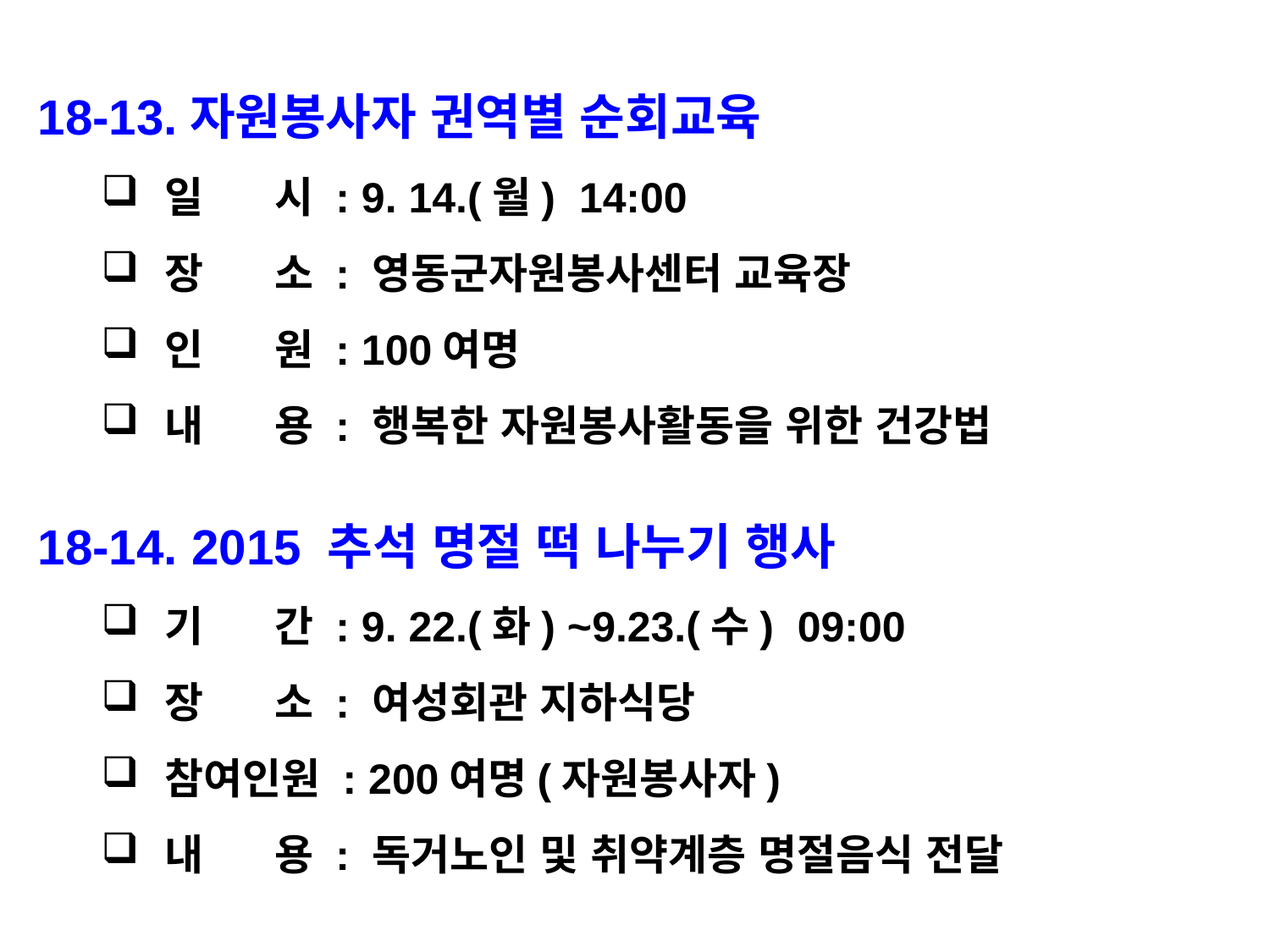

18-13.자원봉사자 권역별 순회교육
일      시 : 9. 14.(월)  14:00
장      소 : 영동군자원봉사센터 교육장
인      원 : 100여명
내      용 : 행복한 자원봉사활동을 위한 건강법
18-14. 2015 추석 명절 떡 나누기 행사
기      간 : 9. 22.(화) ~9.23.(수)  09:00
장      소 : 여성회관 지하식당
참여인원 : 200여명(자원봉사자)
내      용 : 독거노인 및 취약계층 명절음식 전달